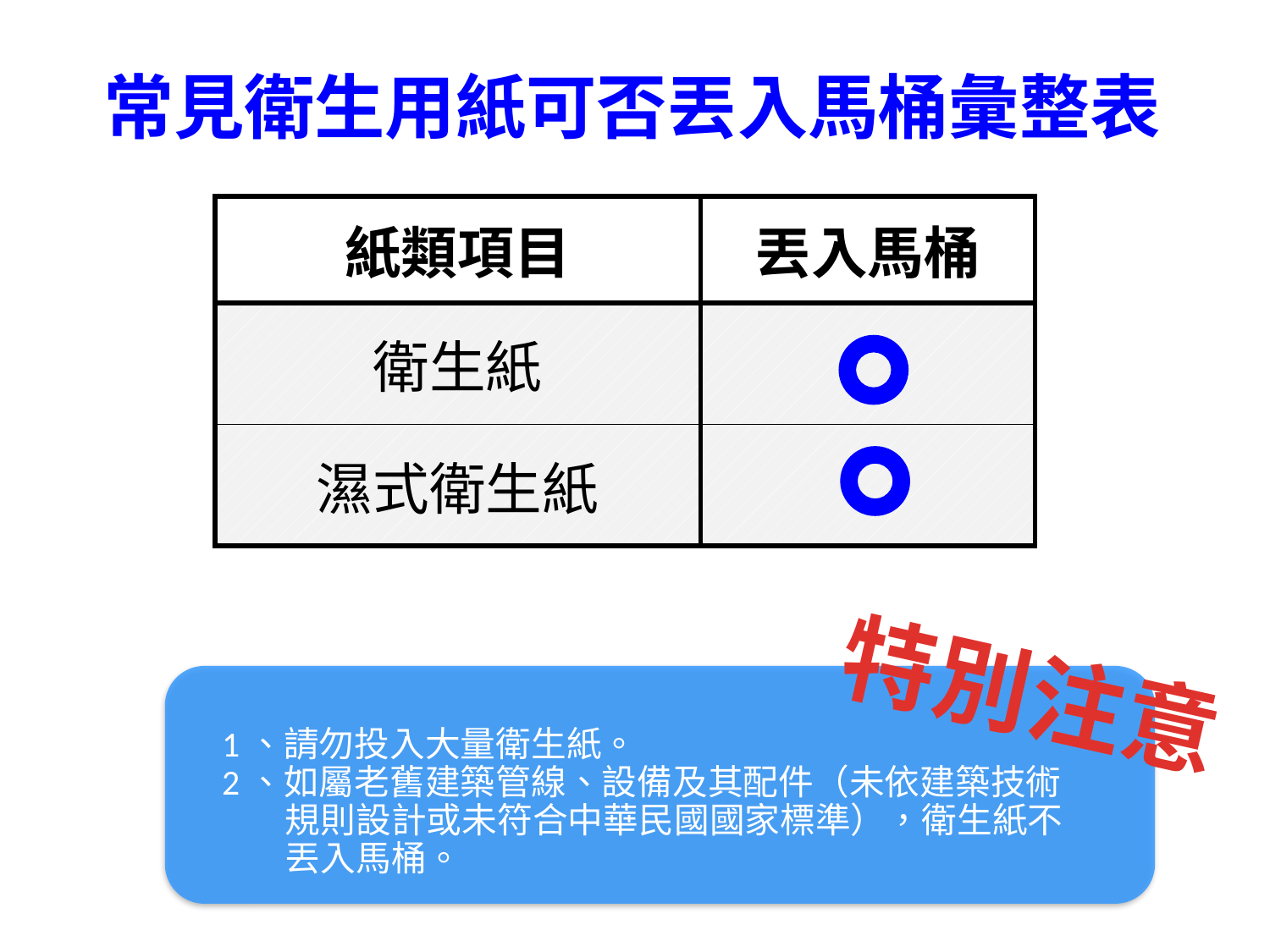

常見衛生用紙可否丟入馬桶彙整表
| 紙類項目 | 丟入馬桶 |
| --- | --- |
| 衛生紙 |  |
| 濕式衛生紙 |  |

特別注意

1、請勿投入大量衛生紙。
2、如屬老舊建築管線、設備及其配件（未依建築技術
       規則設計或未符合中華民國國家標準），衛生紙不
       丟入馬桶。